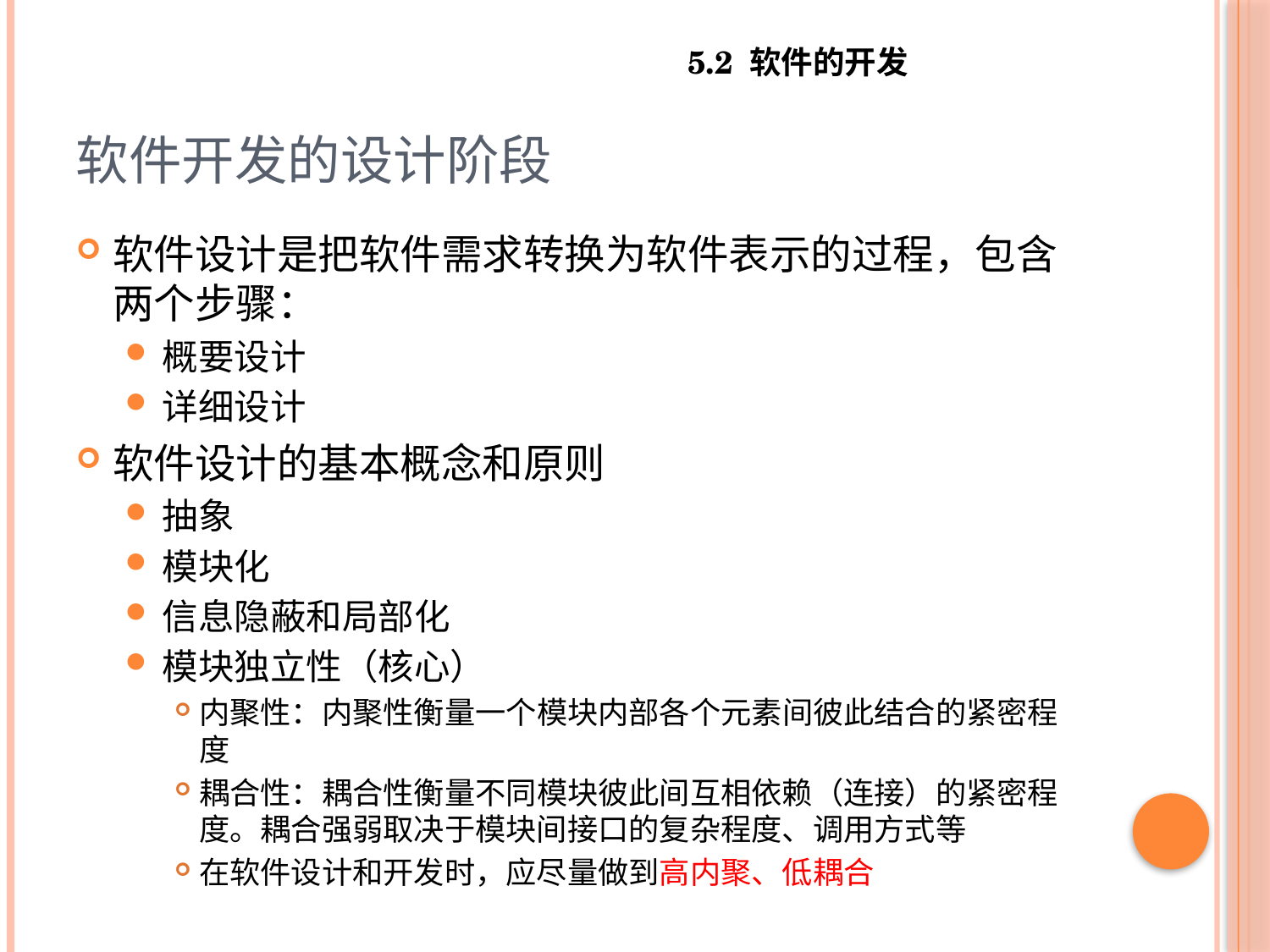

5.2 软件的开发
# 软件开发的设计阶段
软件设计是把软件需求转换为软件表示的过程，包含两个步骤：
概要设计
详细设计
软件设计的基本概念和原则
抽象
模块化
信息隐蔽和局部化
模块独立性（核心）
内聚性：内聚性衡量一个模块内部各个元素间彼此结合的紧密程度
耦合性：耦合性衡量不同模块彼此间互相依赖（连接）的紧密程度。耦合强弱取决于模块间接口的复杂程度、调用方式等
在软件设计和开发时，应尽量做到高内聚、低耦合